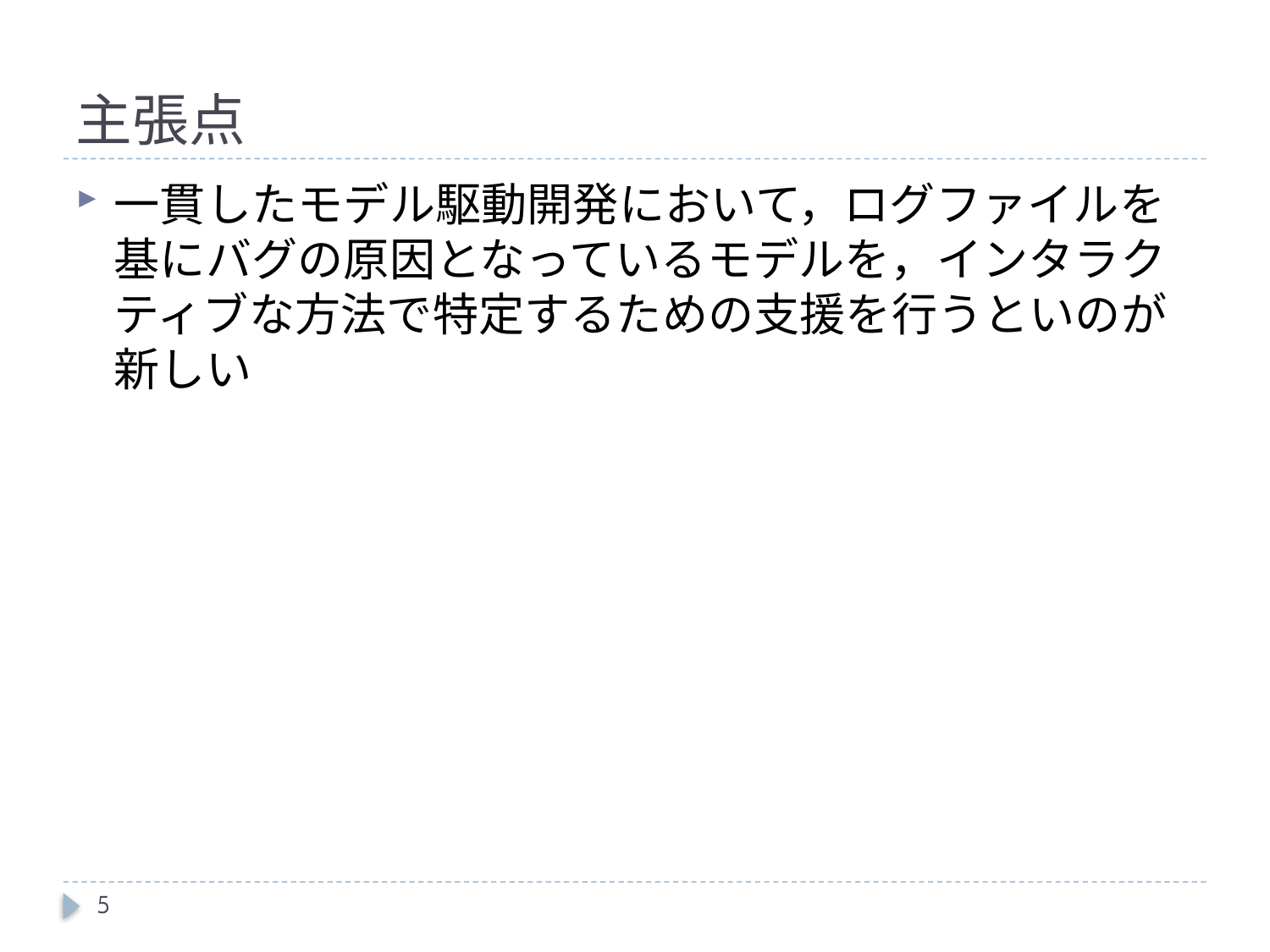

# 主張点
一貫したモデル駆動開発において，ログファイルを基にバグの原因となっているモデルを，インタラクティブな方法で特定するための支援を行うといのが新しい
5